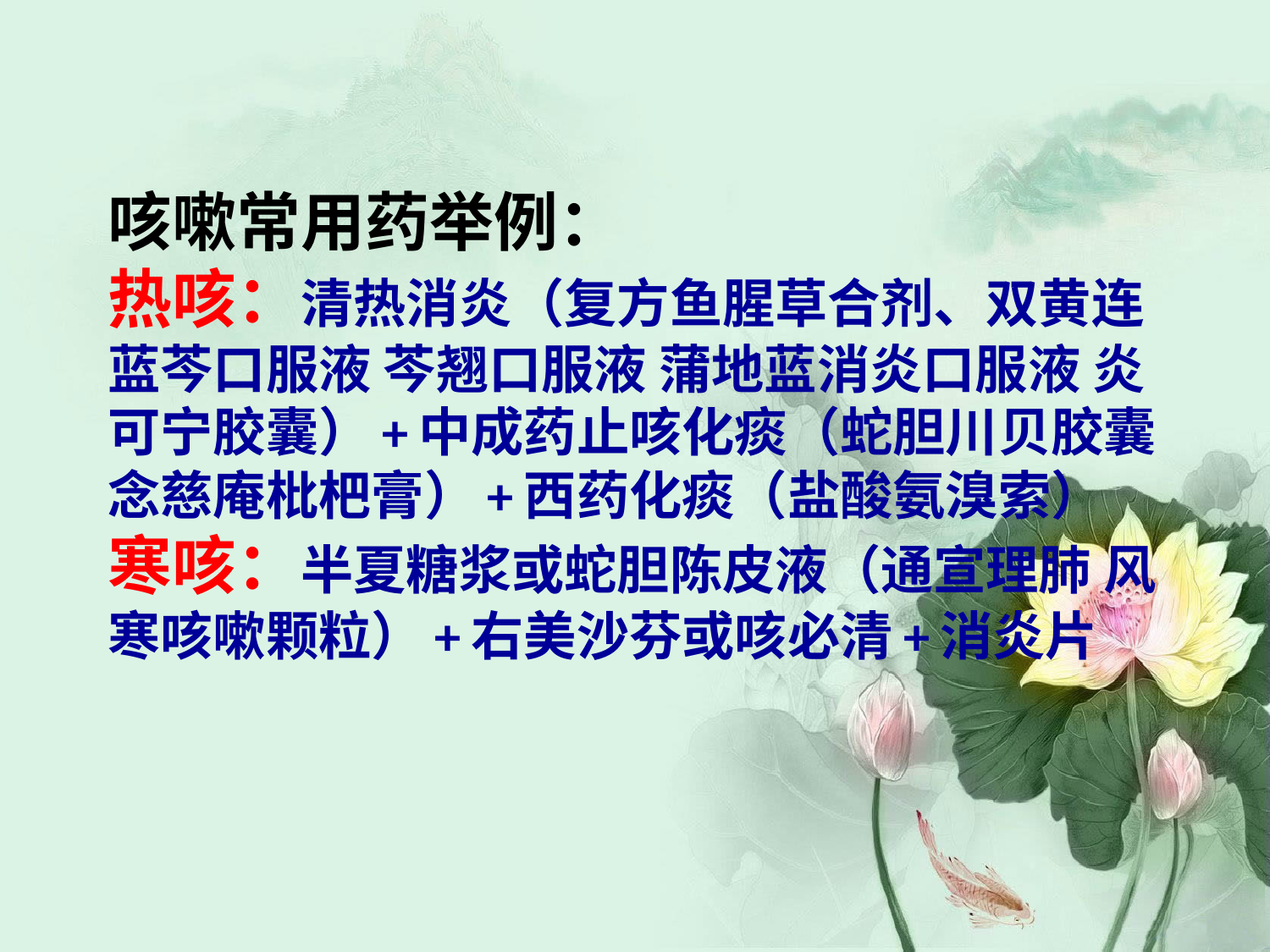

# 咳嗽常用药举例： 热咳：清热消炎（复方鱼腥草合剂、双黄连 蓝芩口服液 芩翘口服液 蒲地蓝消炎口服液 炎可宁胶囊）+中成药止咳化痰（蛇胆川贝胶囊 念慈庵枇杷膏）+西药化痰（盐酸氨溴索） 寒咳：半夏糖浆或蛇胆陈皮液（通宣理肺 风寒咳嗽颗粒）+右美沙芬或咳必清+消炎片